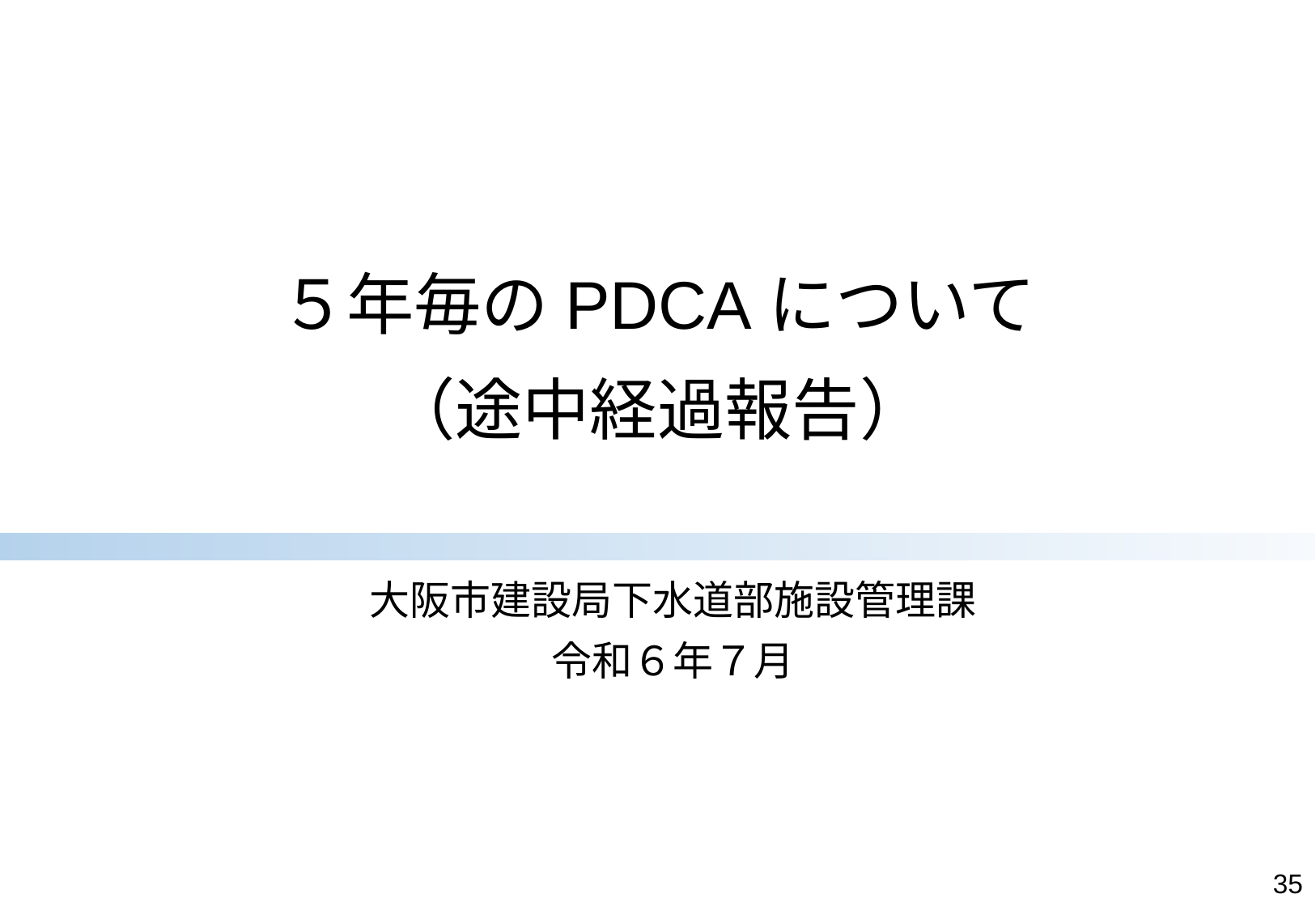

# ５年毎のPDCAについて 　 （途中経過報告）
大阪市建設局下水道部施設管理課
令和６年７月
35